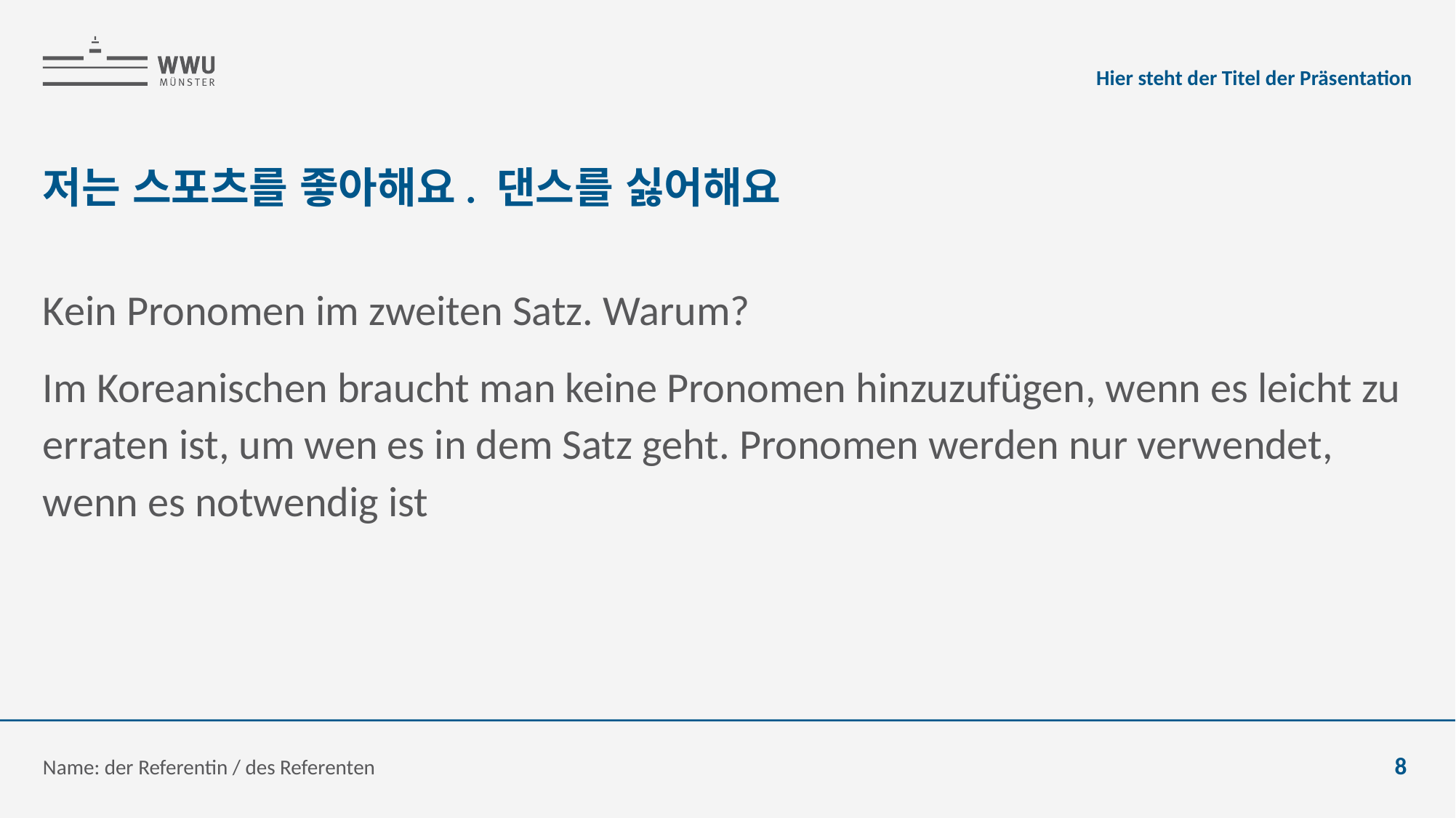

Hier steht der Titel der Präsentation
# 저는 스포츠를 좋아해요. 댄스를 싫어해요
Kein Pronomen im zweiten Satz. Warum?
Im Koreanischen braucht man keine Pronomen hinzuzufügen, wenn es leicht zu erraten ist, um wen es in dem Satz geht. Pronomen werden nur verwendet, wenn es notwendig ist

Name: der Referentin / des Referenten
8